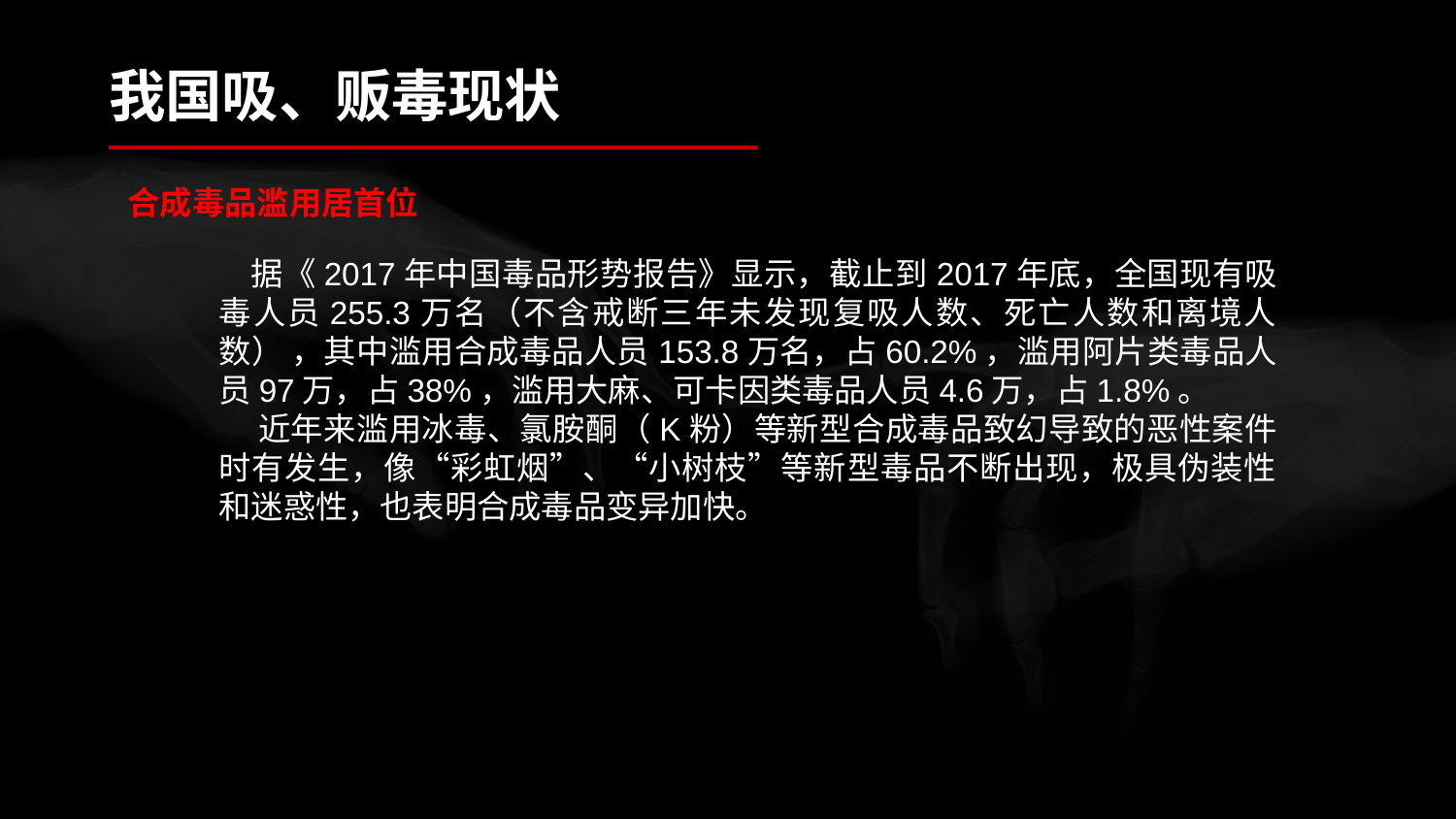

我国吸、贩毒现状
合成毒品滥用居首位
   据《2017年中国毒品形势报告》显示，截止到2017年底，全国现有吸毒人员255.3万名（不含戒断三年未发现复吸人数、死亡人数和离境人数） ，其中滥用合成毒品人员153.8万名，占60.2%，滥用阿片类毒品人员97万，占38%，滥用大麻、可卡因类毒品人员4.6万，占1.8%。
    近年来滥用冰毒、氯胺酮（K粉）等新型合成毒品致幻导致的恶性案件时有发生，像“彩虹烟”、“小树枝”等新型毒品不断出现，极具伪装性和迷惑性，也表明合成毒品变异加快。